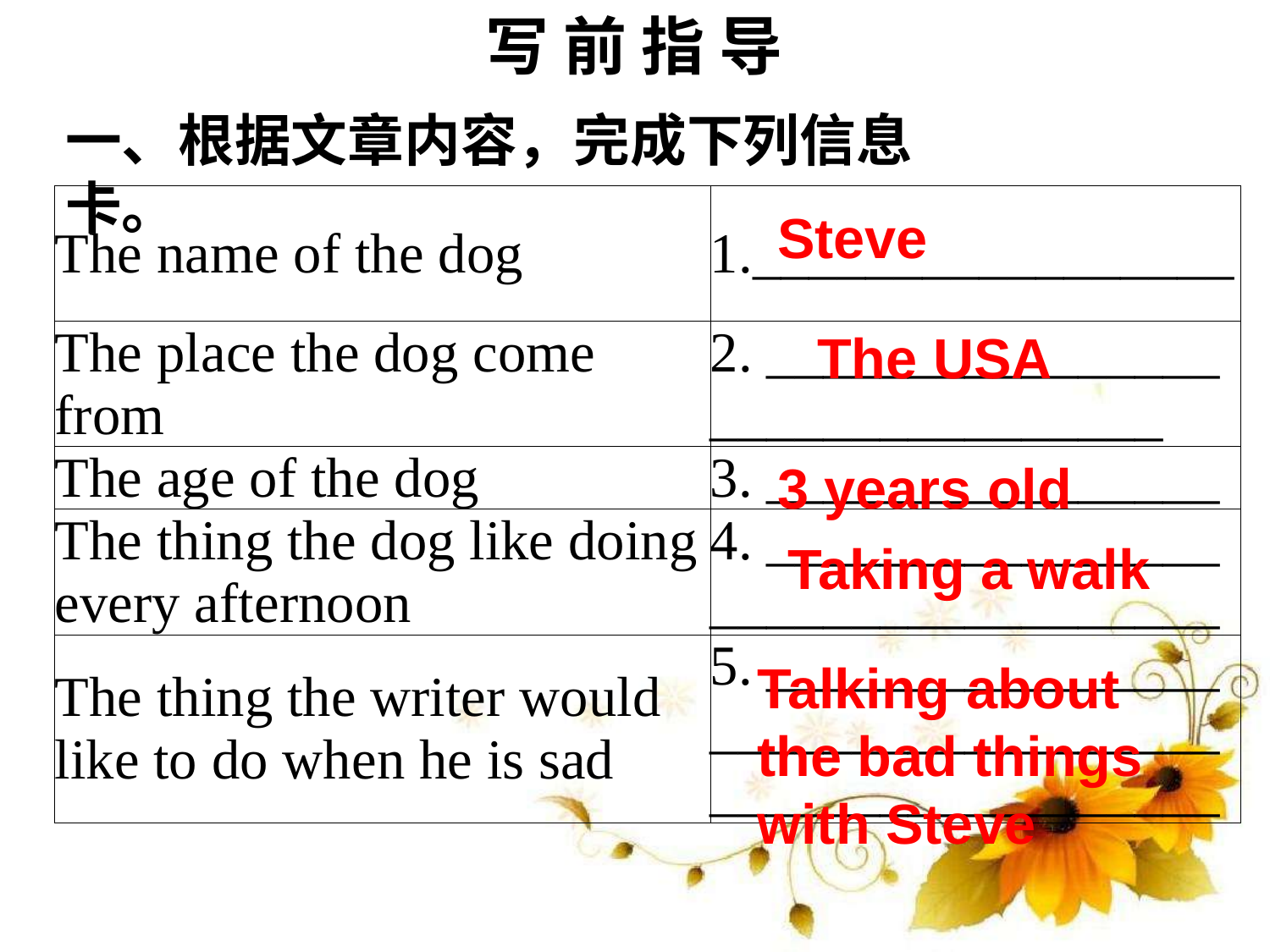

写 前 指 导
一、根据文章内容，完成下列信息卡。
| The name of the dog | 1.\_\_\_\_\_\_\_\_\_\_\_\_\_\_\_\_\_ |
| --- | --- |
| The place the dog come from | 2. \_\_\_\_\_\_\_\_\_\_\_\_\_\_\_\_ \_\_\_\_\_\_\_\_\_\_\_\_\_\_\_\_ |
| The age of the dog | 3. \_\_\_\_\_\_\_\_\_\_\_\_\_\_\_\_ |
| The thing the dog like doing every afternoon | 4. \_\_\_\_\_\_\_\_\_\_\_\_\_\_\_\_ \_\_\_\_\_\_\_\_\_\_\_\_\_\_\_\_\_\_ |
| The thing the writer would like to do when he is sad | 5. \_\_\_\_\_\_\_\_\_\_\_\_\_\_\_\_ \_\_\_\_\_\_\_\_\_\_\_\_\_\_\_\_\_\_\_\_\_\_\_\_\_\_\_\_\_\_\_\_\_\_\_\_ |
Steve
The USA
3 years old
Taking a walk
Talking about the bad things with Steve